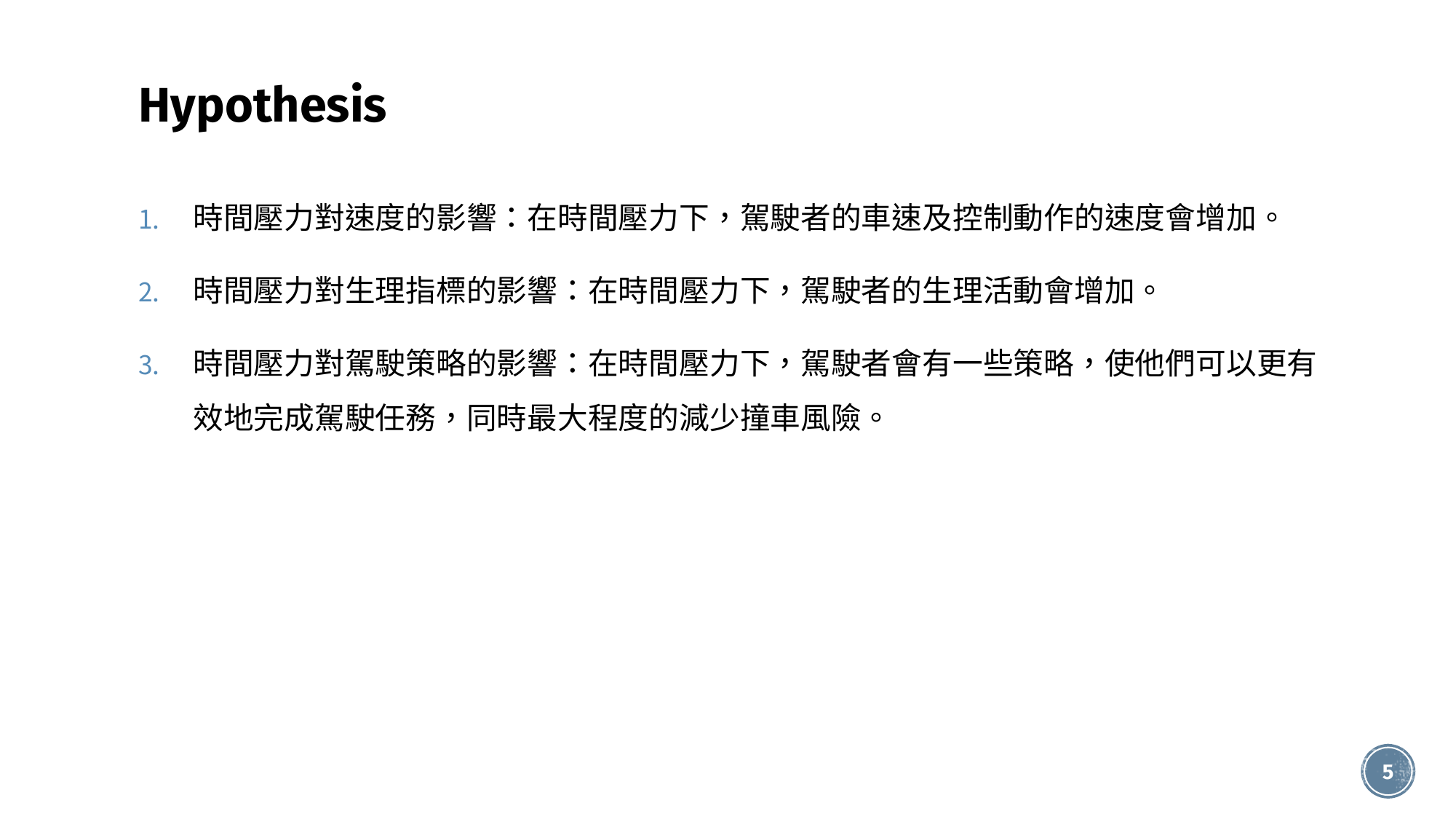

# Hypothesis
時間壓力對速度的影響：在時間壓力下，駕駛者的車速及控制動作的速度會增加。
時間壓力對生理指標的影響：在時間壓力下，駕駛者的生理活動會增加。
時間壓力對駕駛策略的影響：在時間壓力下，駕駛者會有一些策略，使他們可以更有效地完成駕駛任務，同時最大程度的減少撞車風險。

5